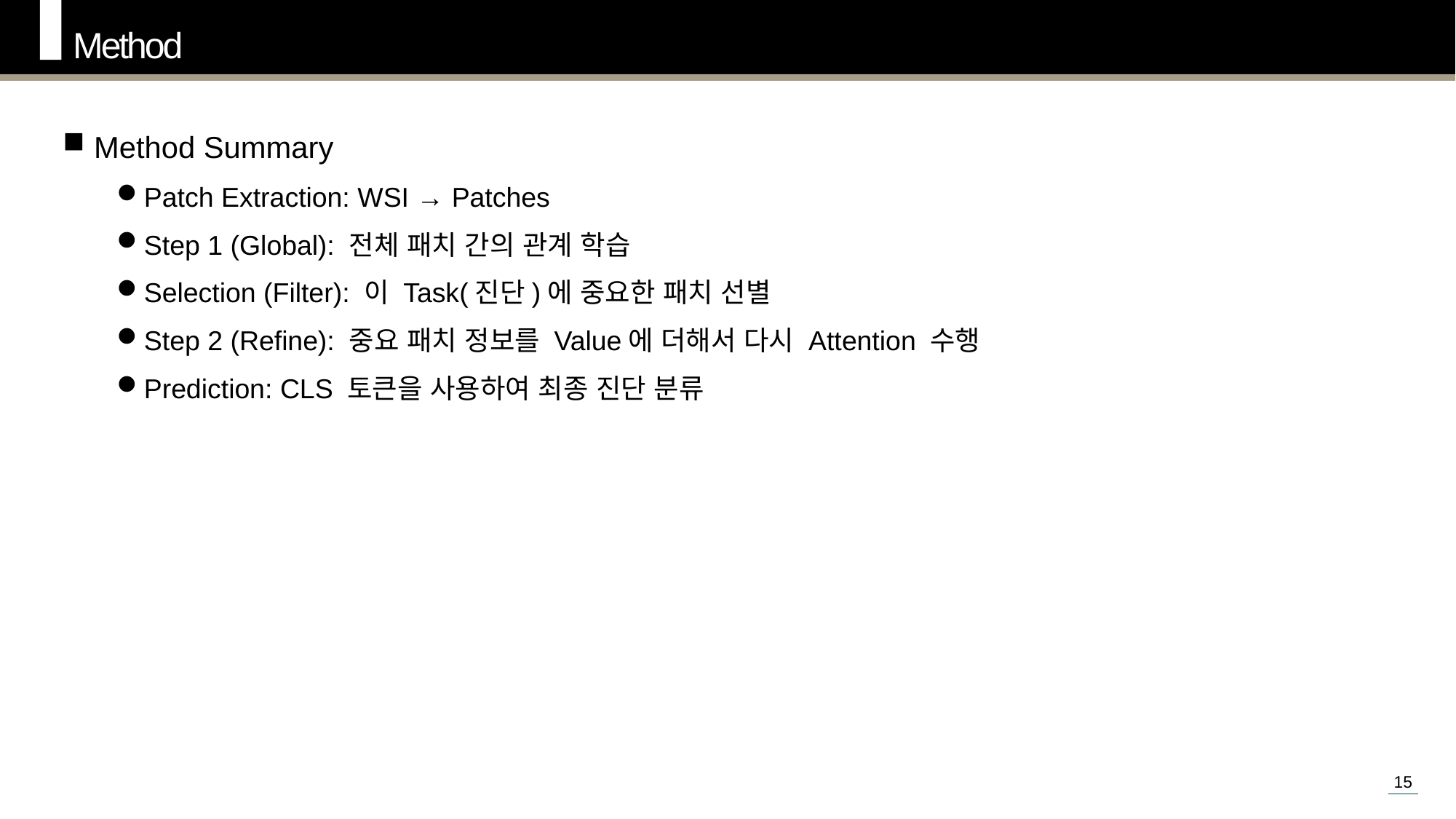

Method
Method Summary
Patch Extraction: WSI → Patches
Step 1 (Global): 전체 패치 간의 관계 학습
Selection (Filter): 이 Task(진단)에 중요한 패치 선별
Step 2 (Refine): 중요 패치 정보를 Value에 더해서 다시 Attention 수행
Prediction: CLS 토큰을 사용하여 최종 진단 분류